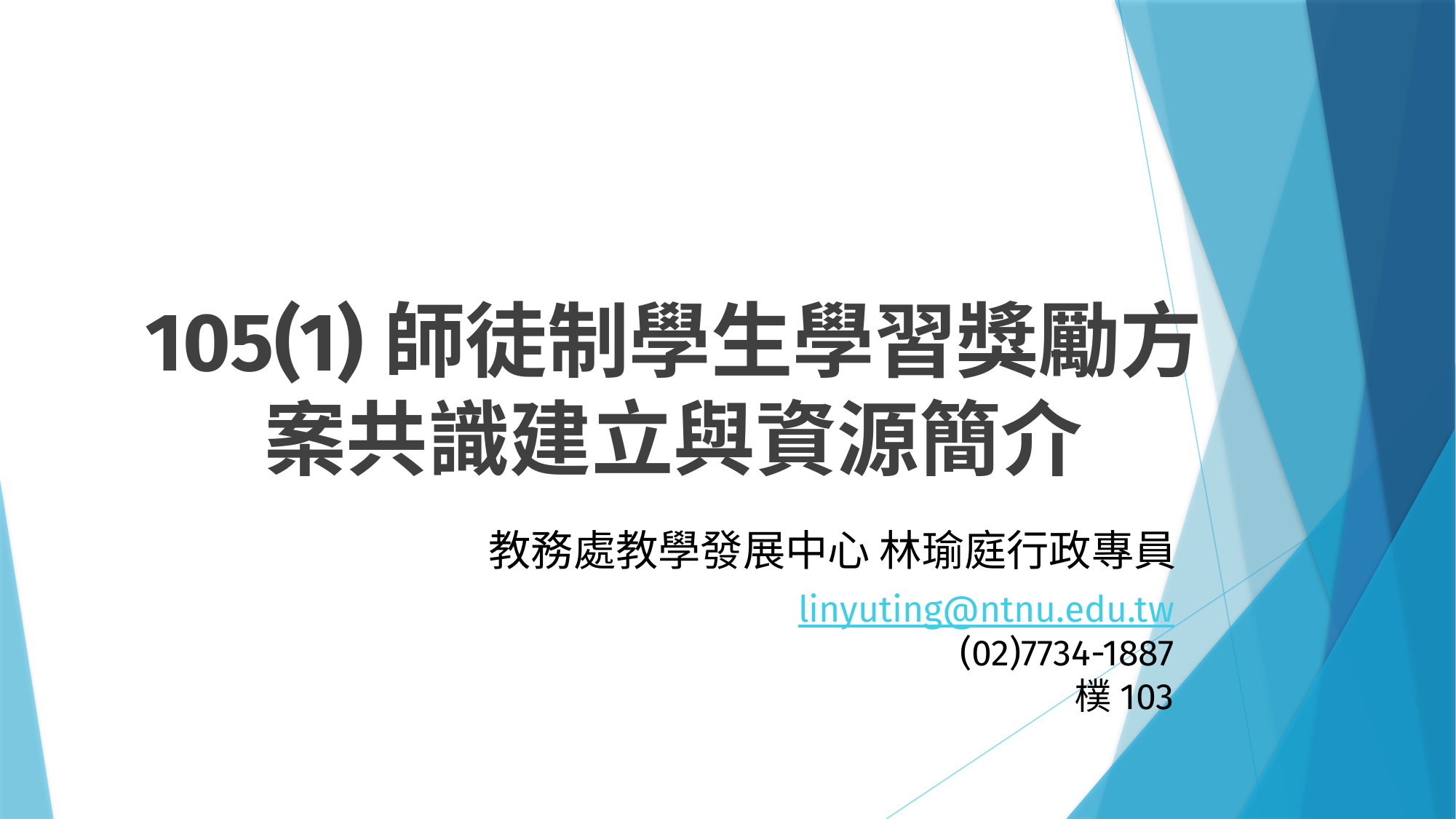

105(1)師徒制學生學習獎勵方案共識建立與資源簡介
教務處教學發展中心 林瑜庭行政專員
linyuting@ntnu.edu.tw
(02)7734-1887
樸103